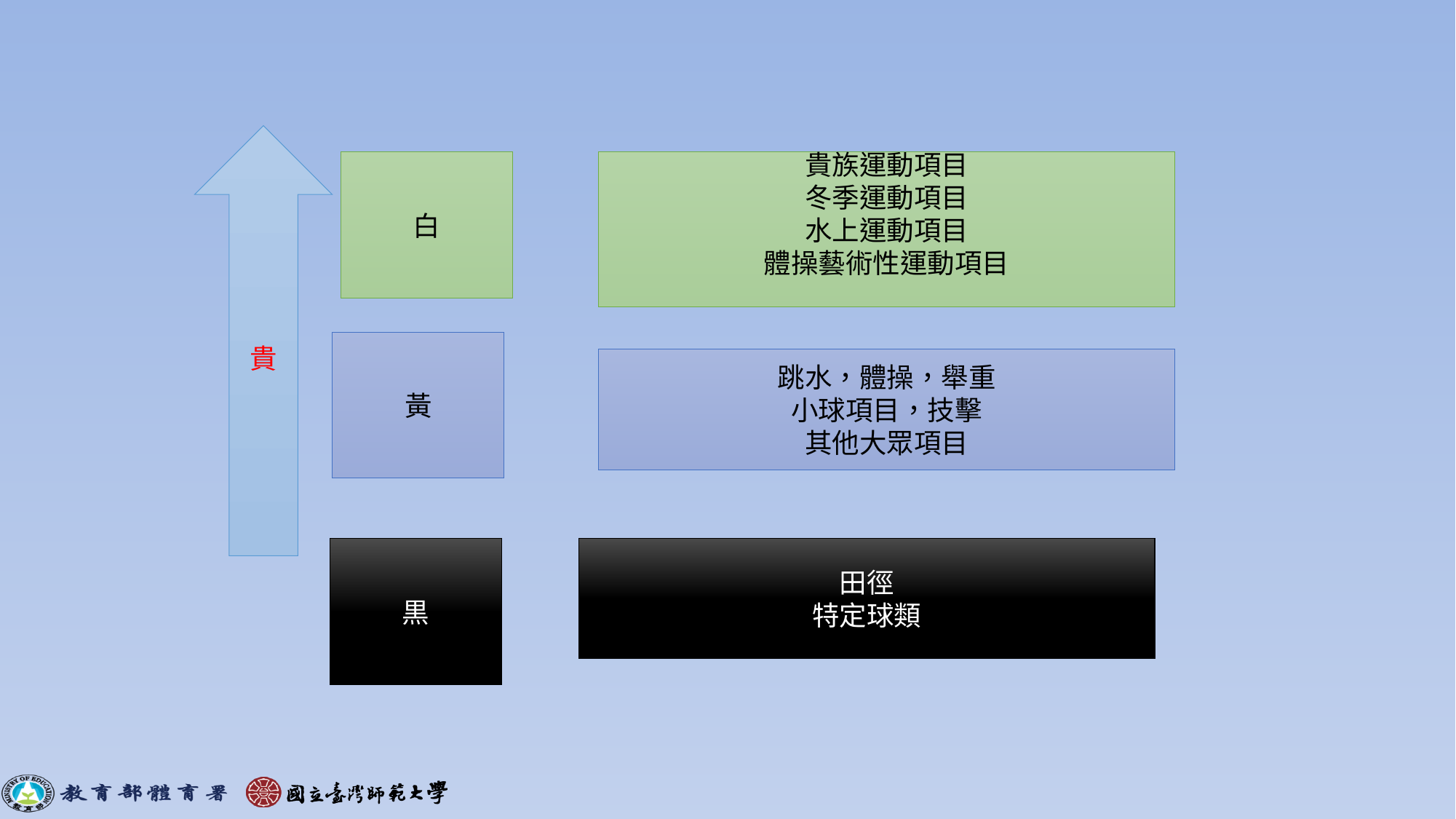

#
貴
白
貴族運動項目
冬季運動項目
水上運動項目
體操藝術性運動項目

黃
跳水，體操，舉重
小球項目，技擊
其他大眾項目
黒
田徑
特定球類